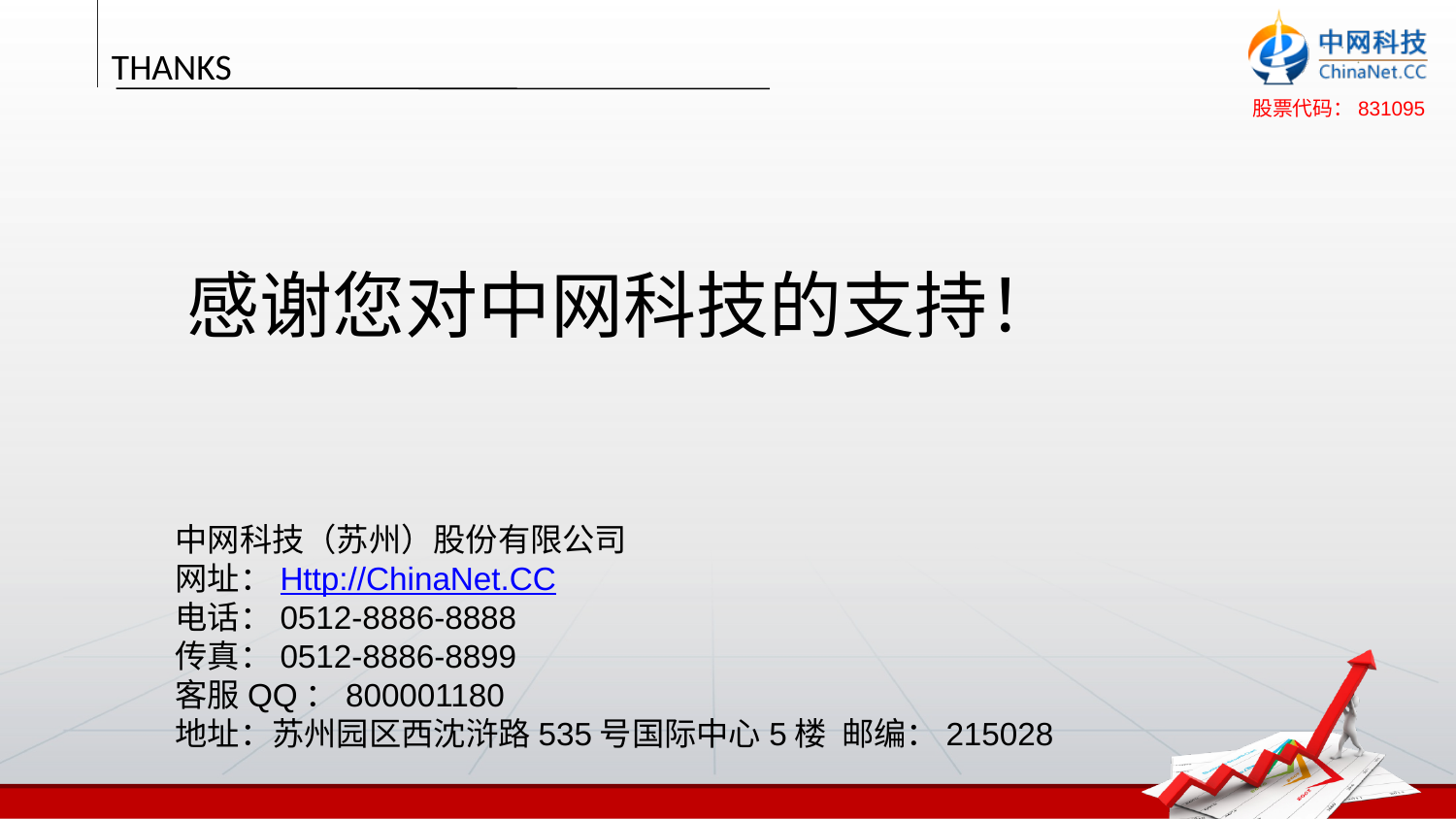

THANKS

感谢您对中网科技的支持！
中网科技（苏州）股份有限公司
网址：Http://ChinaNet.CC
电话：0512-8886-8888
传真：0512-8886-8899
客服QQ：800001180
地址：苏州园区西沈浒路535号国际中心5楼  邮编：215028